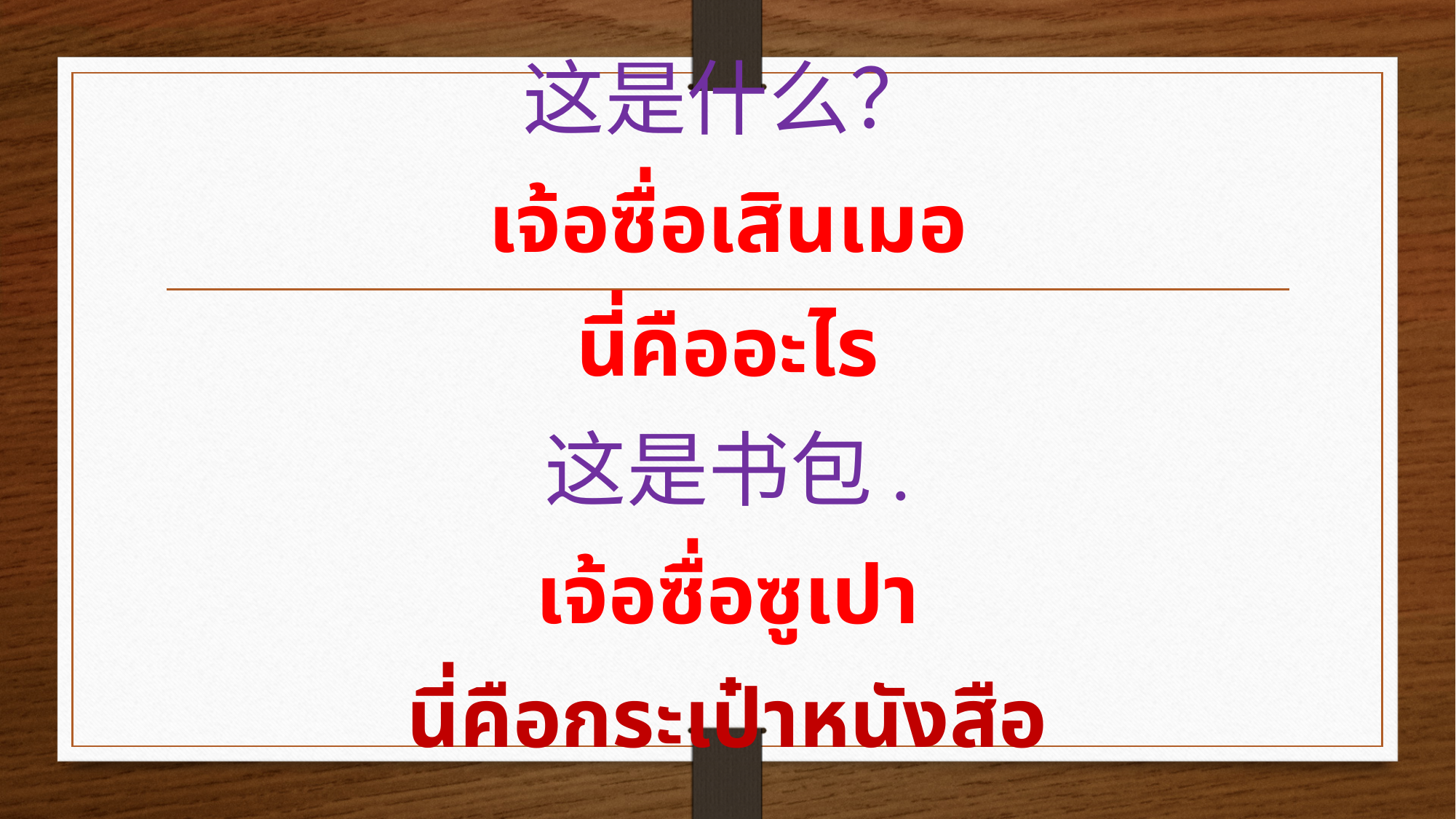

这是什么？
เจ้อซื่อเสินเมอ
นี่คืออะไร
这是书包.
เจ้อซื่อซูเปา
นี่คือกระเป๋าหนังสือ